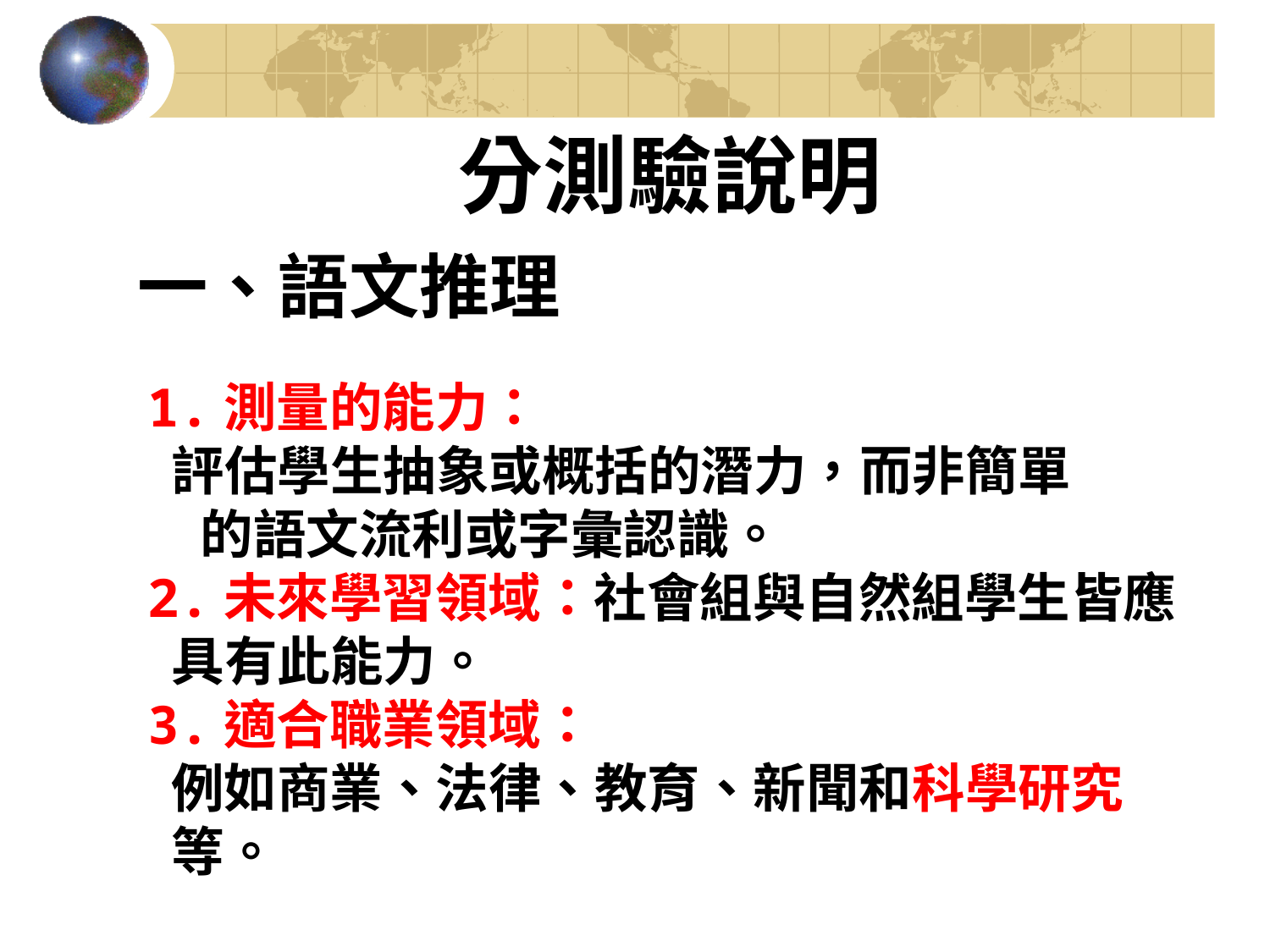

分測驗說明
一、語文推理
# 1.測量的能力： 評估學生抽象或概括的潛力，而非簡單 　的語文流利或字彙認識。 2.未來學習領域：社會組與自然組學生皆應 具有此能力。 3.適合職業領域： 例如商業、法律、教育、新聞和科學研究 等。